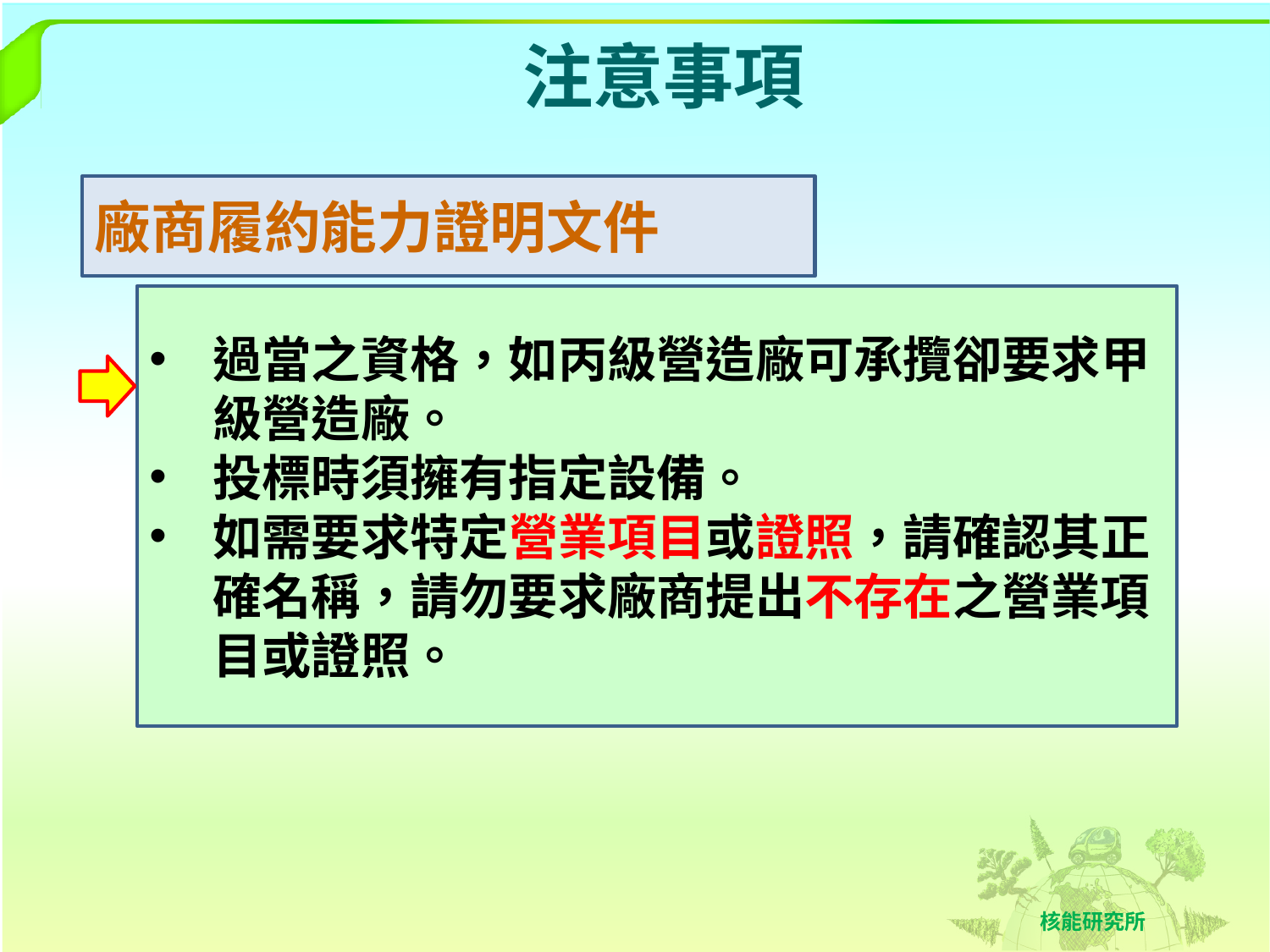

注意事項
廠商履約能力證明文件
過當之資格，如丙級營造廠可承攬卻要求甲級營造廠。
投標時須擁有指定設備。
如需要求特定營業項目或證照，請確認其正確名稱，請勿要求廠商提出不存在之營業項目或證照。